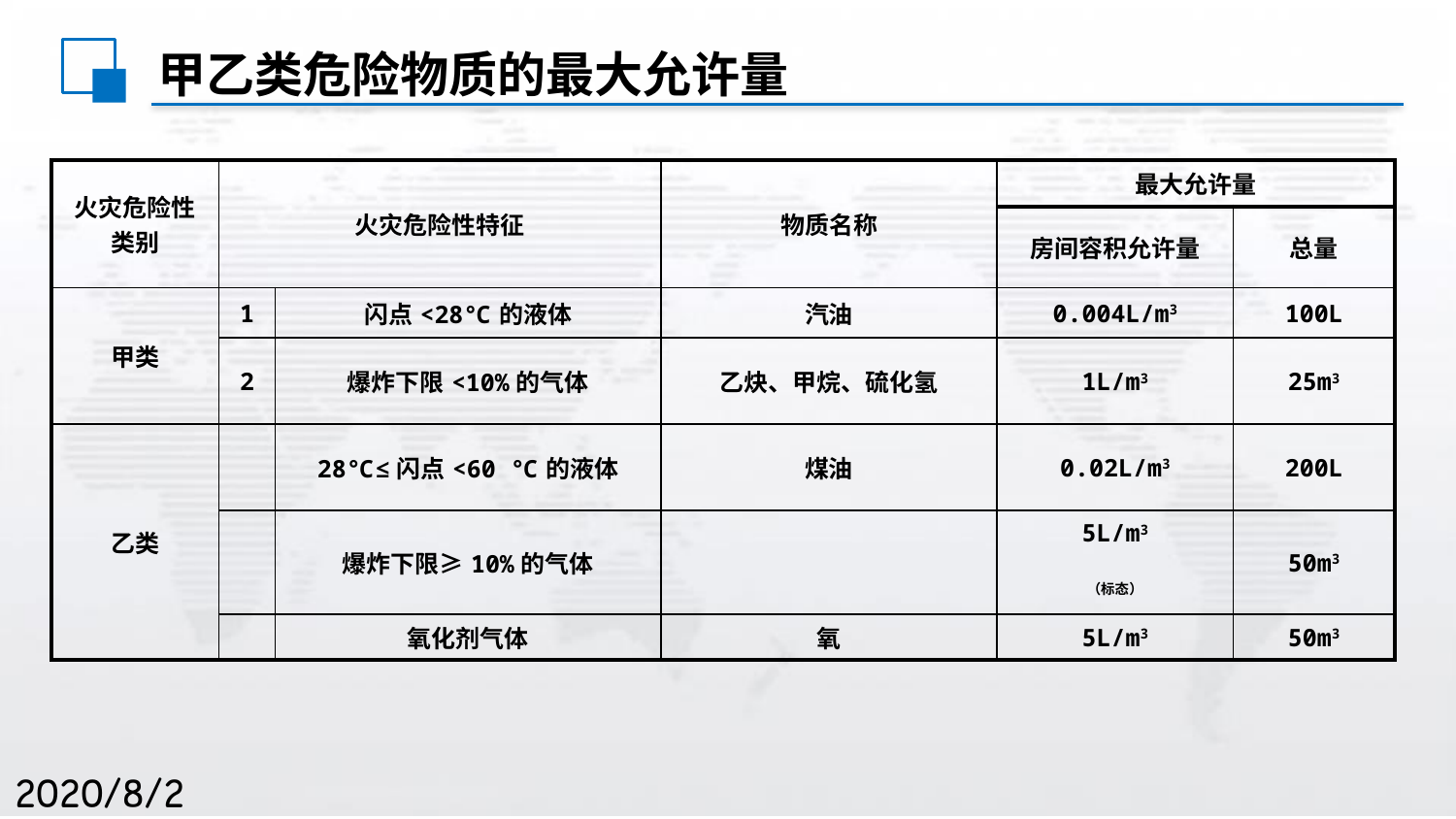

甲乙类危险物质的最大允许量
| 火灾危险性类别 | 火灾危险性特征 |  | 物质名称 | 最大允许量 |  |
| --- | --- | --- | --- | --- | --- |
|  |  |  |  | 房间容积允许量 | 总量 |
| 甲类 | 1 | 闪点<28℃的液体 | 汽油 | 0.004L/m3 | 100L |
|  | 2 | 爆炸下限<10%的气体 | 乙炔、甲烷、硫化氢 | 1L/m3 | 25m3 |
| 乙类 |  | 28℃≤闪点<60 ℃的液体 | 煤油 | 0.02L/m3 | 200L |
|  |  | 爆炸下限≥10%的气体 |  | 5L/m3 （标态） | 50m3 |
|  |  | 氧化剂气体 | 氧 | 5L/m3 | 50m3 |
2020/8/2